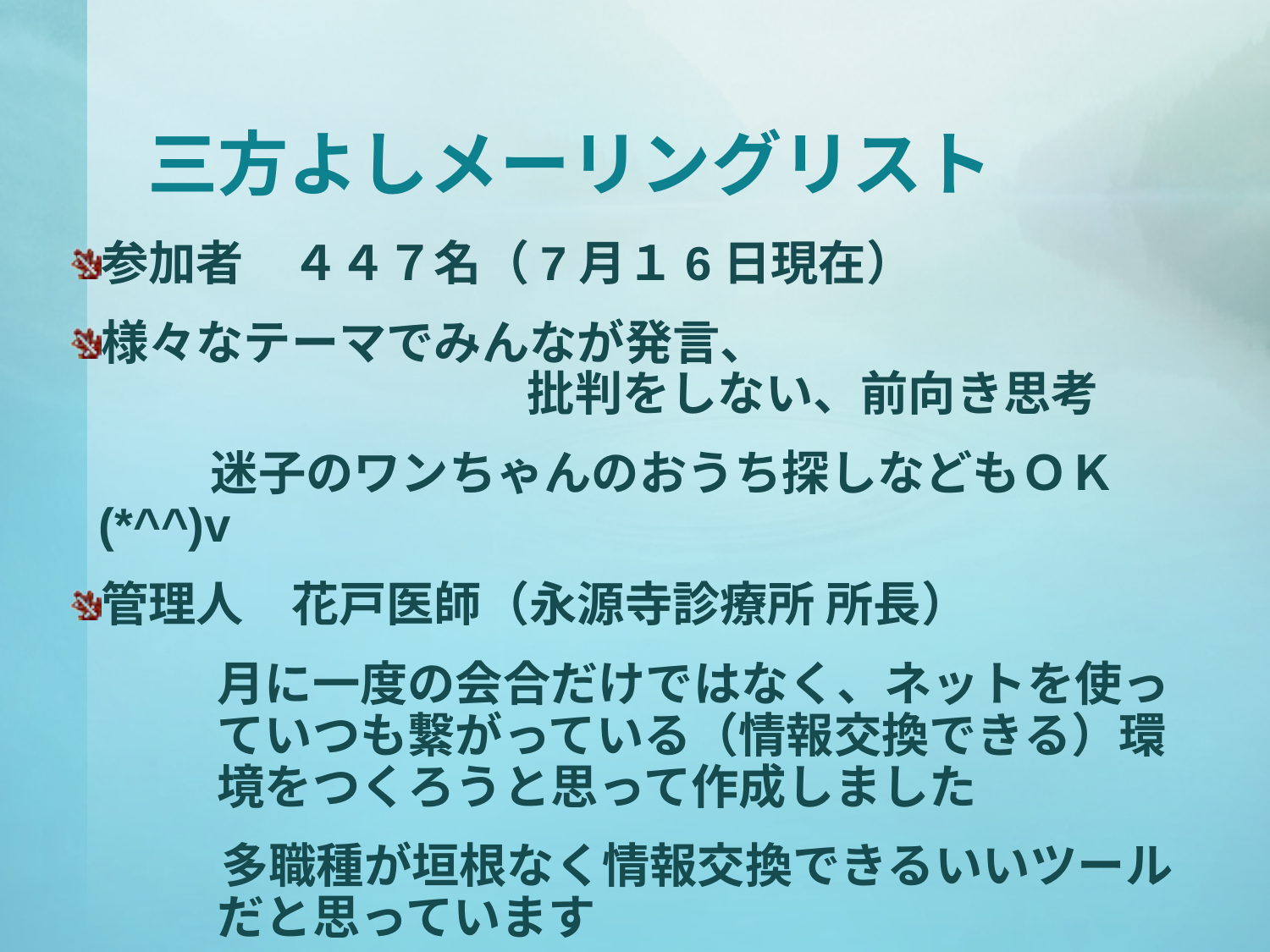

# 三方よしメーリングリスト
参加者　４４７名（7月１6日現在）
様々なテーマでみんなが発言、　　　　　　　　　　　　　　　　　　批判をしない、前向き思考
　　　迷子のワンちゃんのおうち探しなどもＯＫ(*^^)v
管理人　花戸医師（永源寺診療所 所長）
月に一度の会合だけではなく、ネットを使っていつも繋がっている（情報交換できる）環境をつくろうと思って作成しました
　　　 多職種が垣根なく情報交換できるいいツールだと思っています